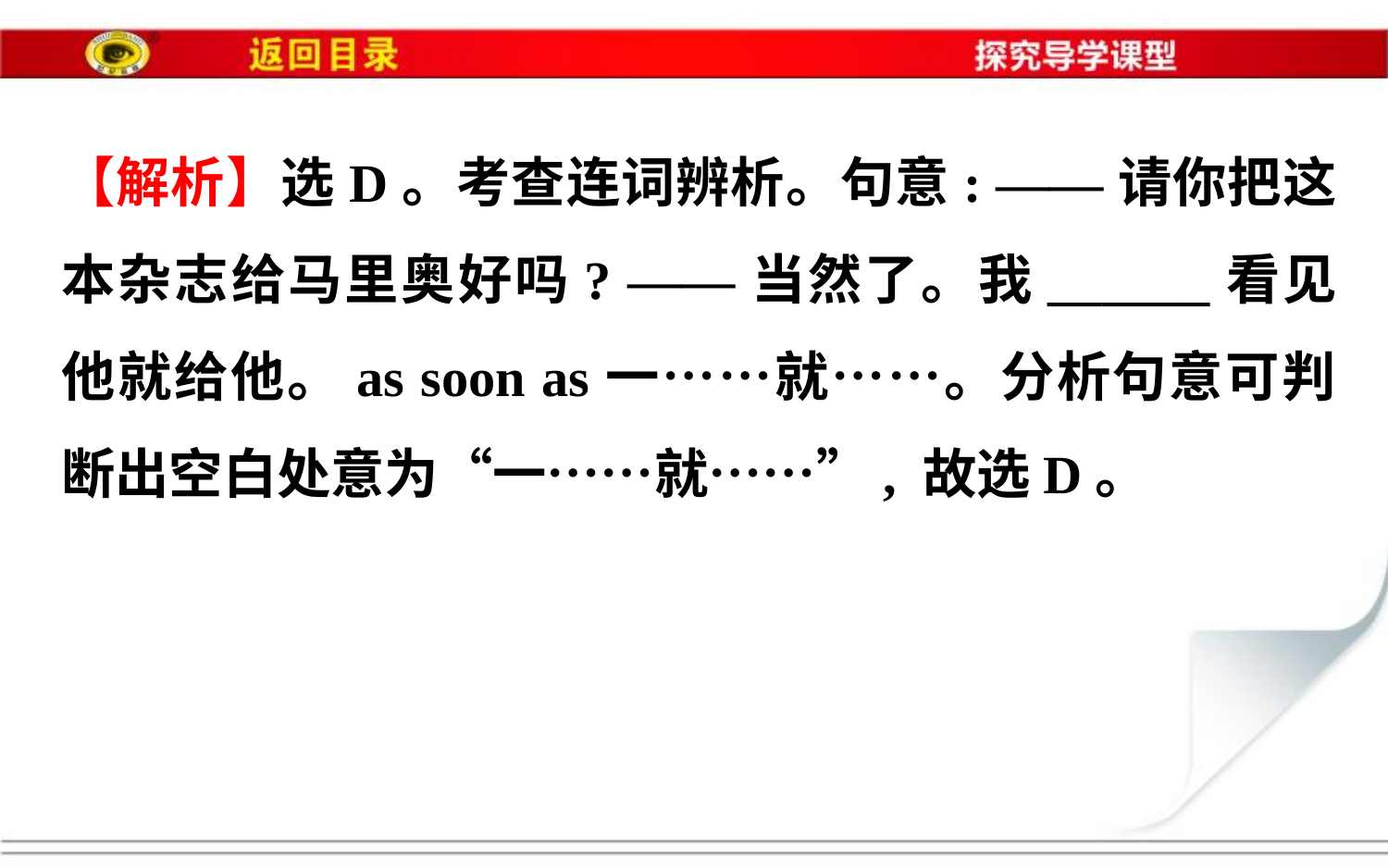

【解析】选D。考查连词辨析。句意: ——请你把这本杂志给马里奥好吗? ——当然了。我______看见他就给他。as soon as一……就……。分析句意可判断出空白处意为“一……就……”, 故选D。